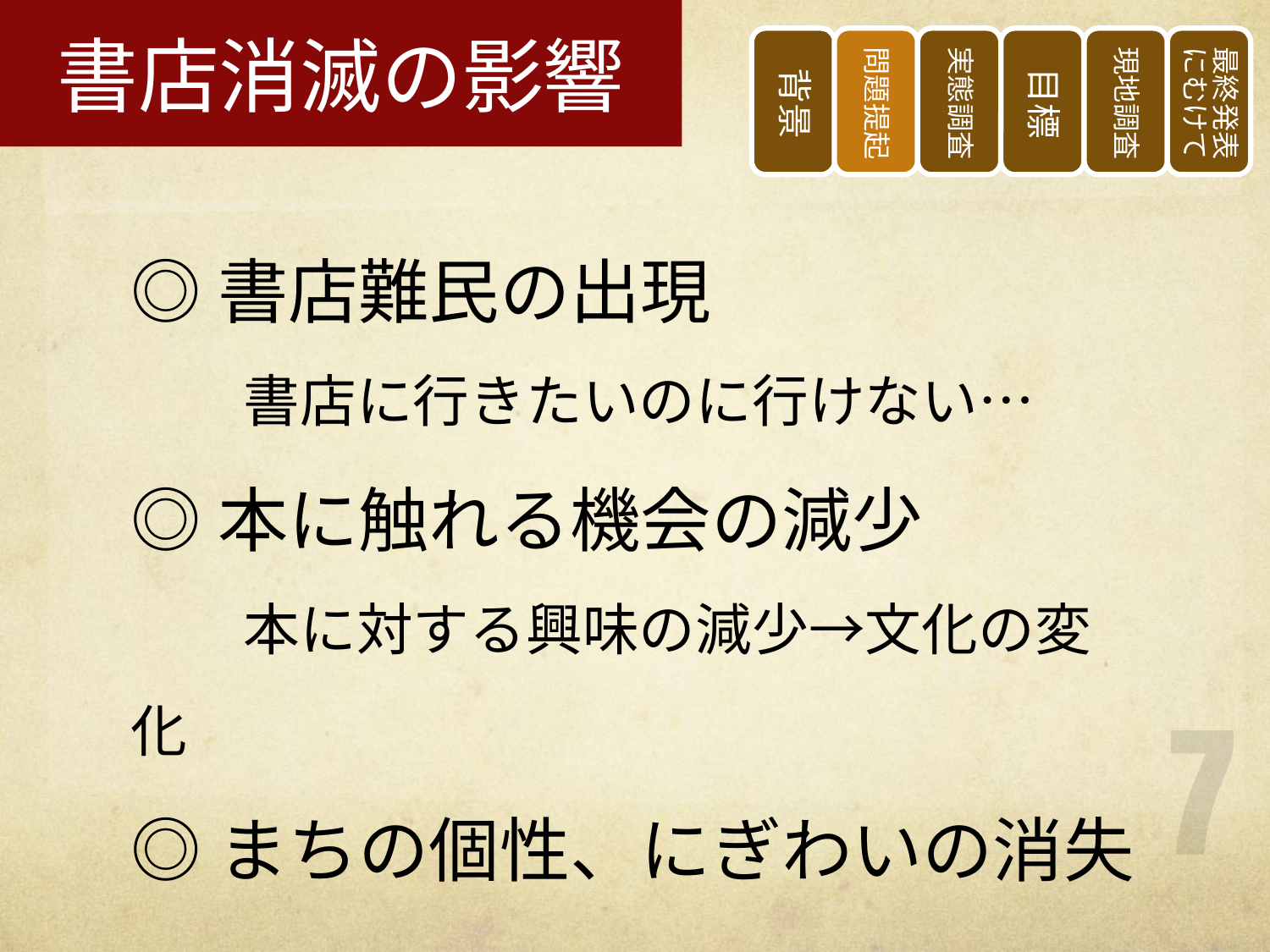

# 書店消滅の影響
背景
問題提起
実態調査
目標
現地調査
最終発表にむけて

◎書店難民の出現
　　書店に行きたいのに行けない…
◎本に触れる機会の減少
　　本に対する興味の減少→文化の変化
◎まちの個性、にぎわいの消失

7